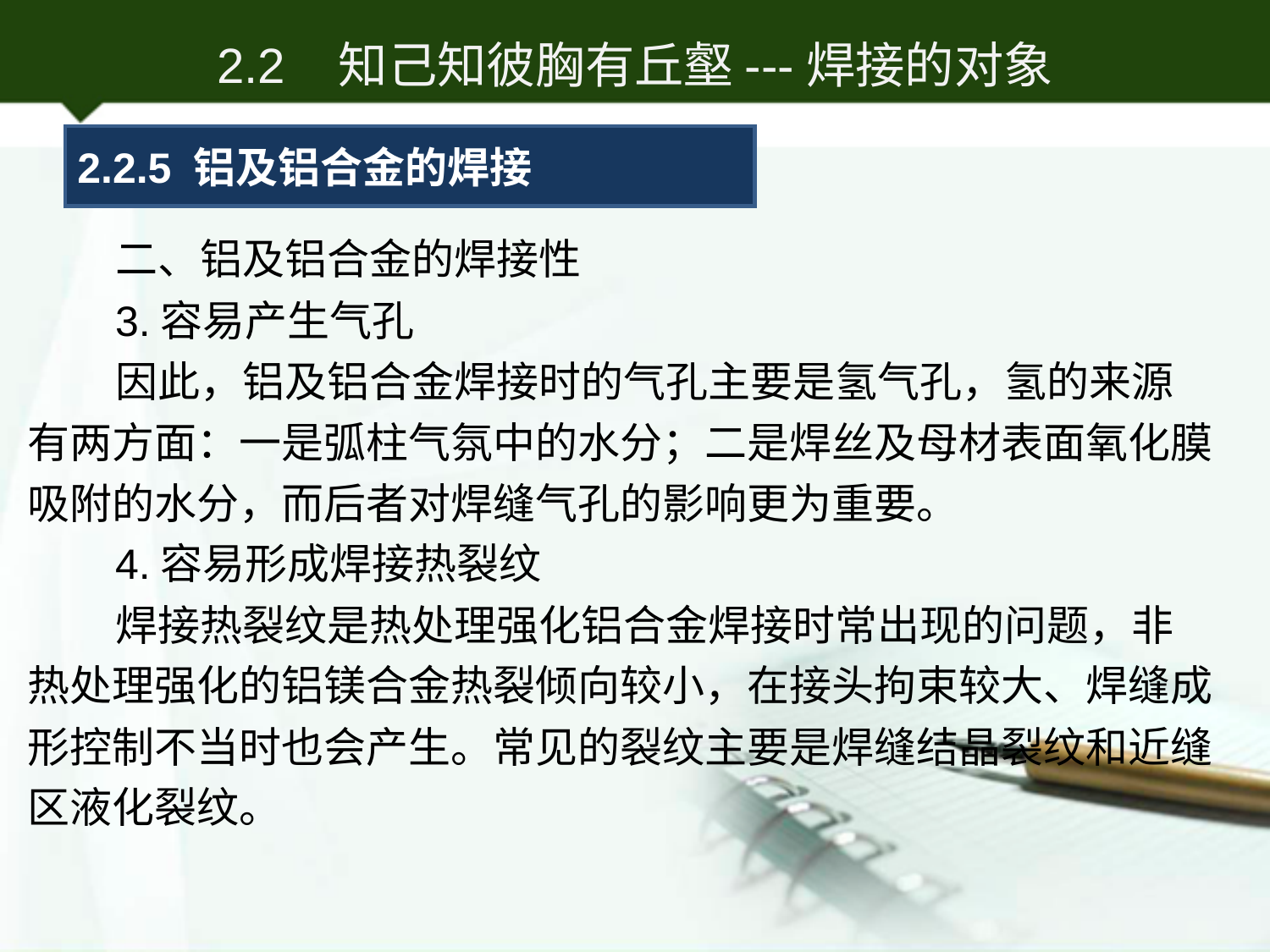

2.2   知己知彼胸有丘壑---焊接的对象
2.2.5 铝及铝合金的焊接
二、铝及铝合金的焊接性
3.容易产生气孔
因此，铝及铝合金焊接时的气孔主要是氢气孔，氢的来源有两方面：一是弧柱气氛中的水分；二是焊丝及母材表面氧化膜吸附的水分，而后者对焊缝气孔的影响更为重要。
4.容易形成焊接热裂纹
焊接热裂纹是热处理强化铝合金焊接时常出现的问题，非热处理强化的铝镁合金热裂倾向较小，在接头拘束较大、焊缝成形控制不当时也会产生。常见的裂纹主要是焊缝结晶裂纹和近缝区液化裂纹。